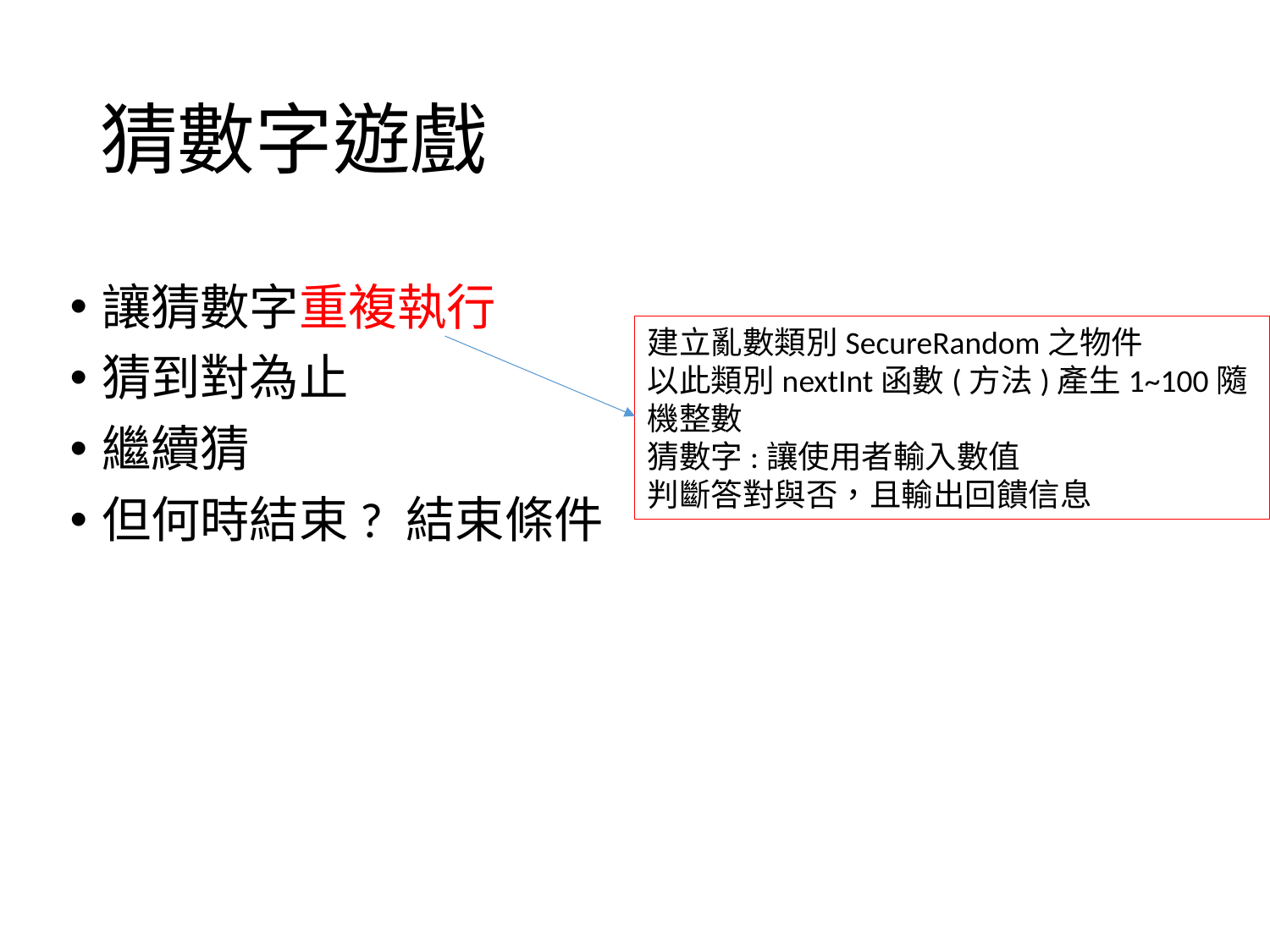

# 猜數字遊戲
讓猜數字重複執行
猜到對為止
繼續猜
但何時結束? 結束條件
建立亂數類別SecureRandom之物件
以此類別nextInt函數(方法)產生1~100隨機整數
猜數字:讓使用者輸入數值
判斷答對與否，且輸出回饋信息